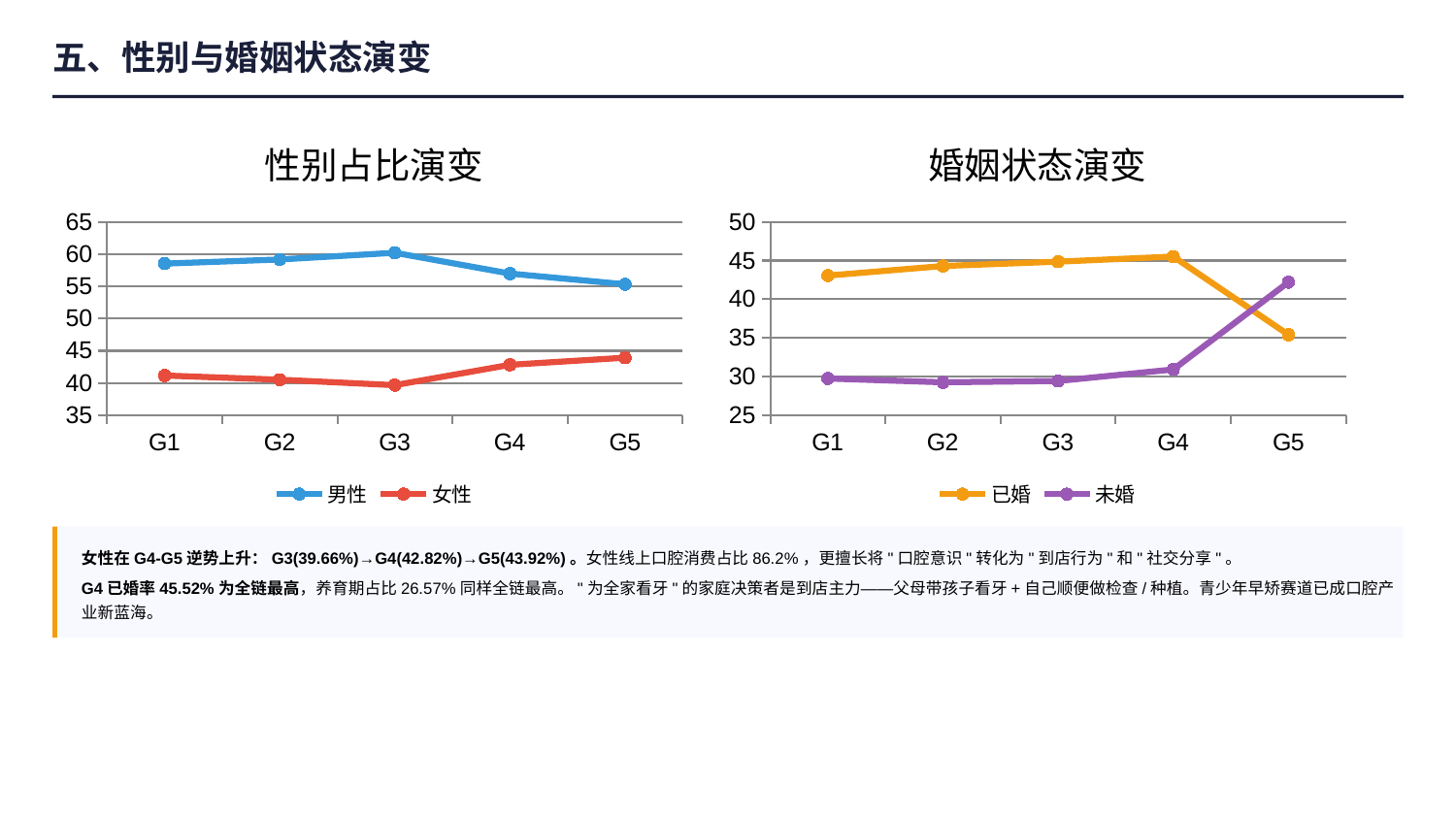

五、性别与婚姻状态演变

### Chart: 性别占比演变

| Category | 男性 | 女性 |
|---|---|---|
| G1 | 58.53 | 41.16 |
| G2 | 59.17 | 40.51 |
| G3 | 60.21 | 39.66 |
| G4 | 56.98 | 42.82 |
| G5 | 55.32 | 43.92 |

### Chart: 婚姻状态演变

| Category | 已婚 | 未婚 |
|---|---|---|
| G1 | 43.06 | 29.74 |
| G2 | 44.3 | 29.25 |
| G3 | 44.86 | 29.42 |
| G4 | 45.52 | 30.91 |
| G5 | 35.4 | 42.2 |

女性在G4-G5逆势上升：G3(39.66%)→G4(42.82%)→G5(43.92%)。女性线上口腔消费占比86.2%，更擅长将"口腔意识"转化为"到店行为"和"社交分享"。
G4已婚率45.52%为全链最高，养育期占比26.57%同样全链最高。"为全家看牙"的家庭决策者是到店主力——父母带孩子看牙+自己顺便做检查/种植。青少年早矫赛道已成口腔产业新蓝海。